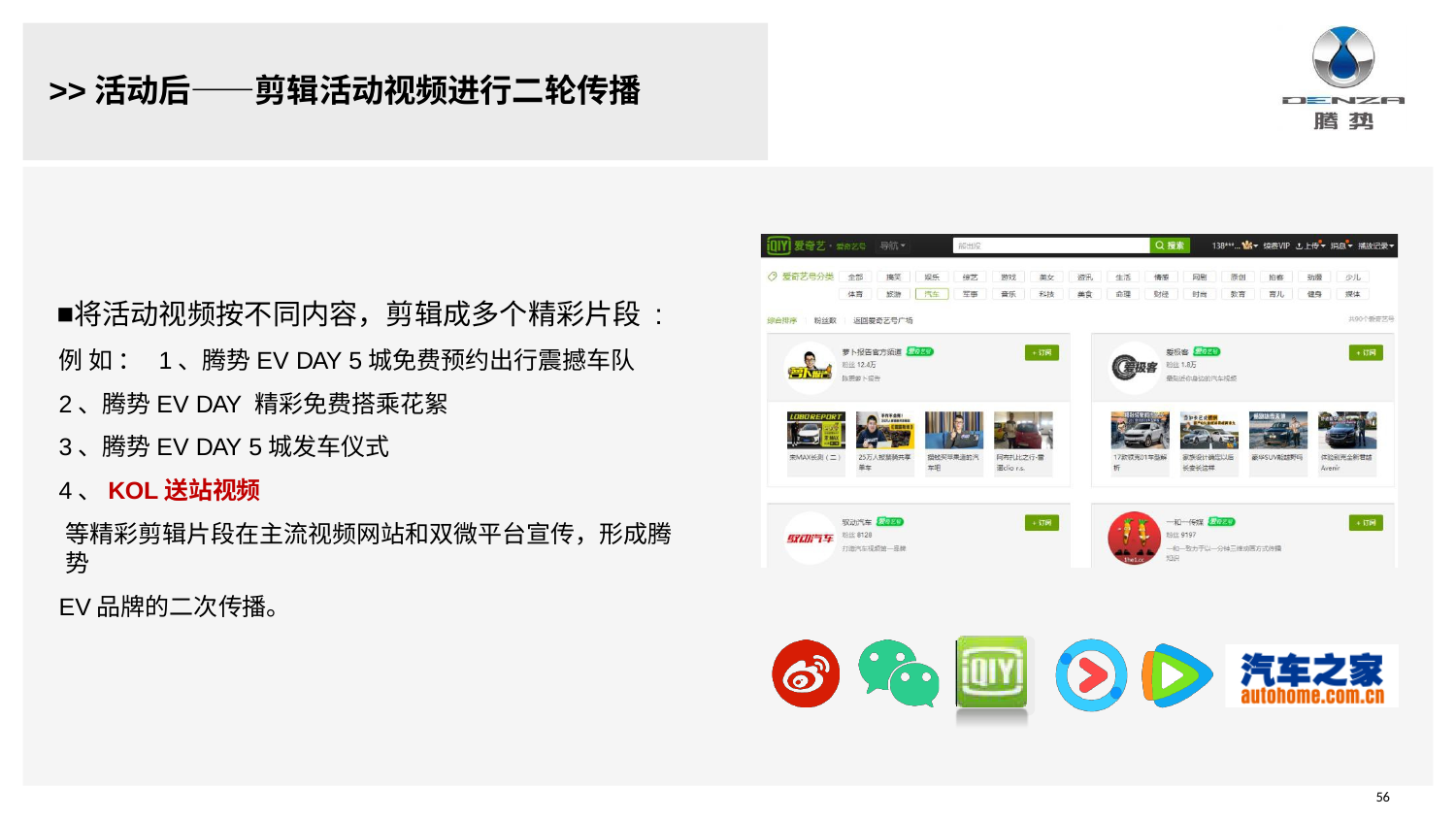

# >>活动后——剪辑活动视频进行二轮传播

将活动视频按不同内容，剪辑成多个精彩片段 :  例 如 ：  1、腾势EV DAY 5城免费预约出行震撼车队
2、腾势EV DAY 精彩免费搭乘花絮
3、腾势EV DAY 5城发车仪式
4、KOL送站视频
等精彩剪辑片段在主流视频网站和双微平台宣传，形成腾势
EV品牌的二次传播。

56